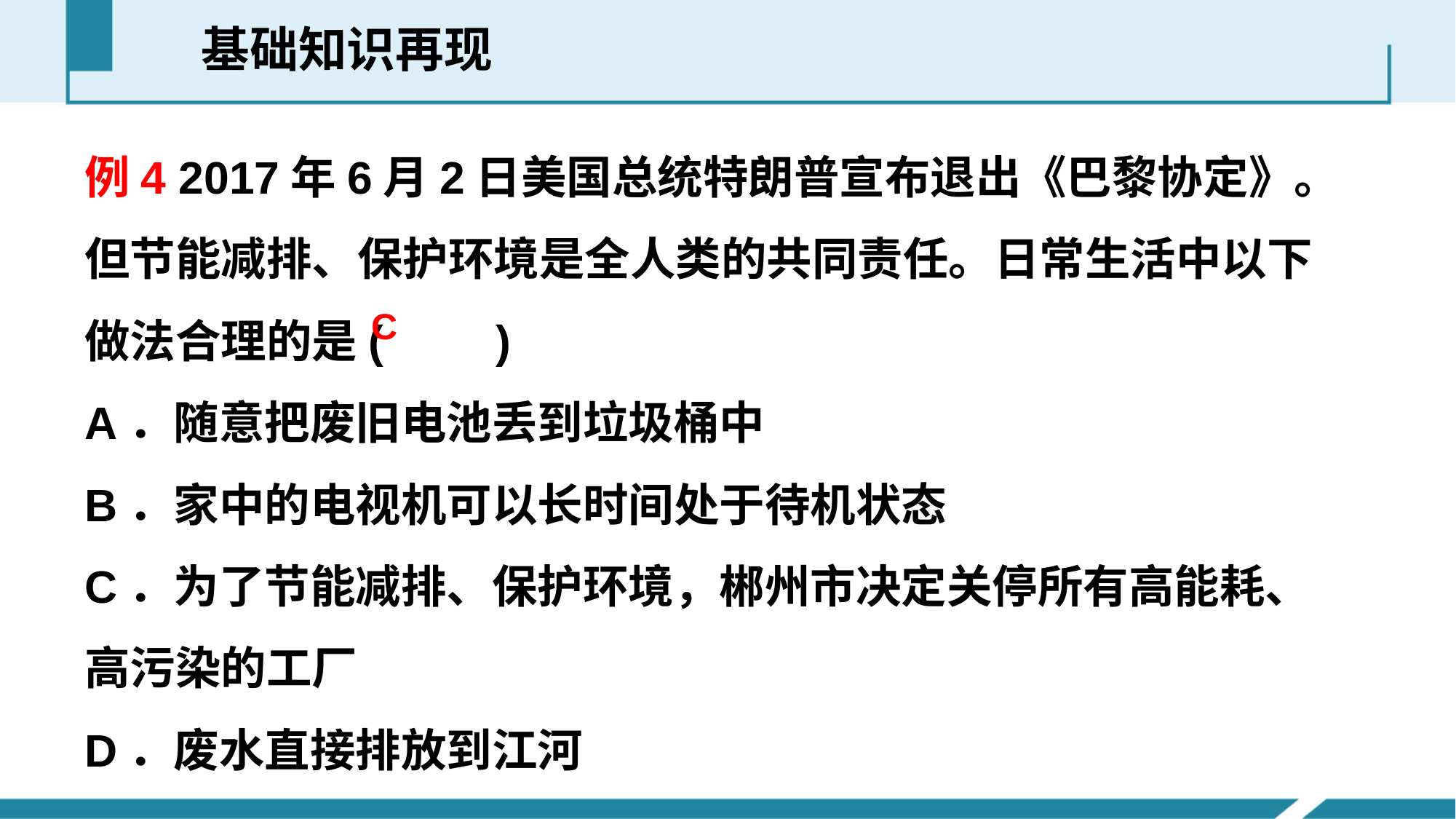

基础知识再现
例4 2017年6月2日美国总统特朗普宣布退出《巴黎协定》。但节能减排、保护环境是全人类的共同责任。日常生活中以下做法合理的是(　　)
A．随意把废旧电池丢到垃圾桶中
B．家中的电视机可以长时间处于待机状态
C．为了节能减排、保护环境，郴州市决定关停所有高能耗、高污染的工厂
D．废水直接排放到江河
C